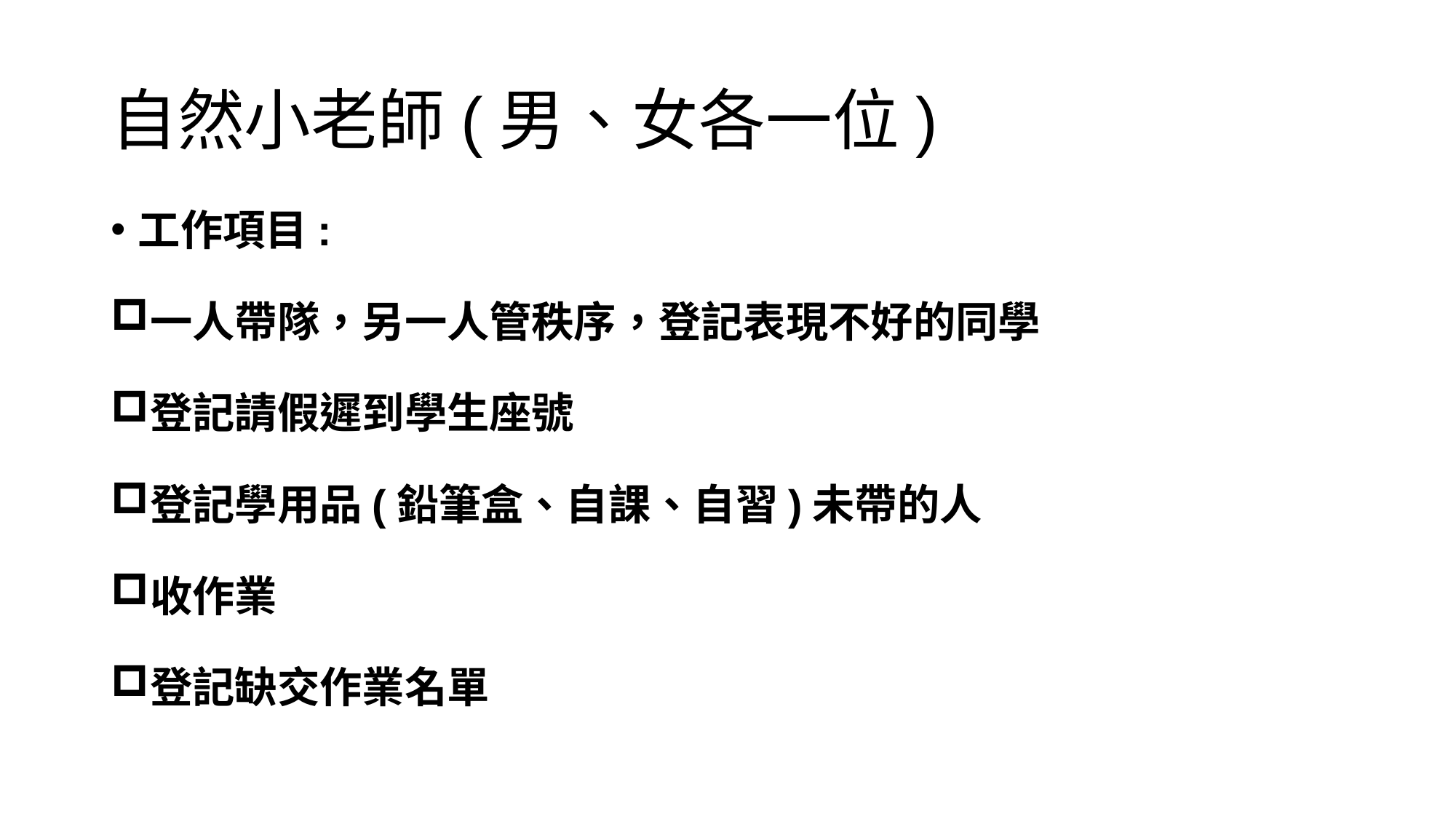

# 自然小老師(男、女各一位)
工作項目:
一人帶隊，另一人管秩序，登記表現不好的同學
登記請假遲到學生座號
登記學用品(鉛筆盒、自課、自習)未帶的人
收作業
登記缺交作業名單